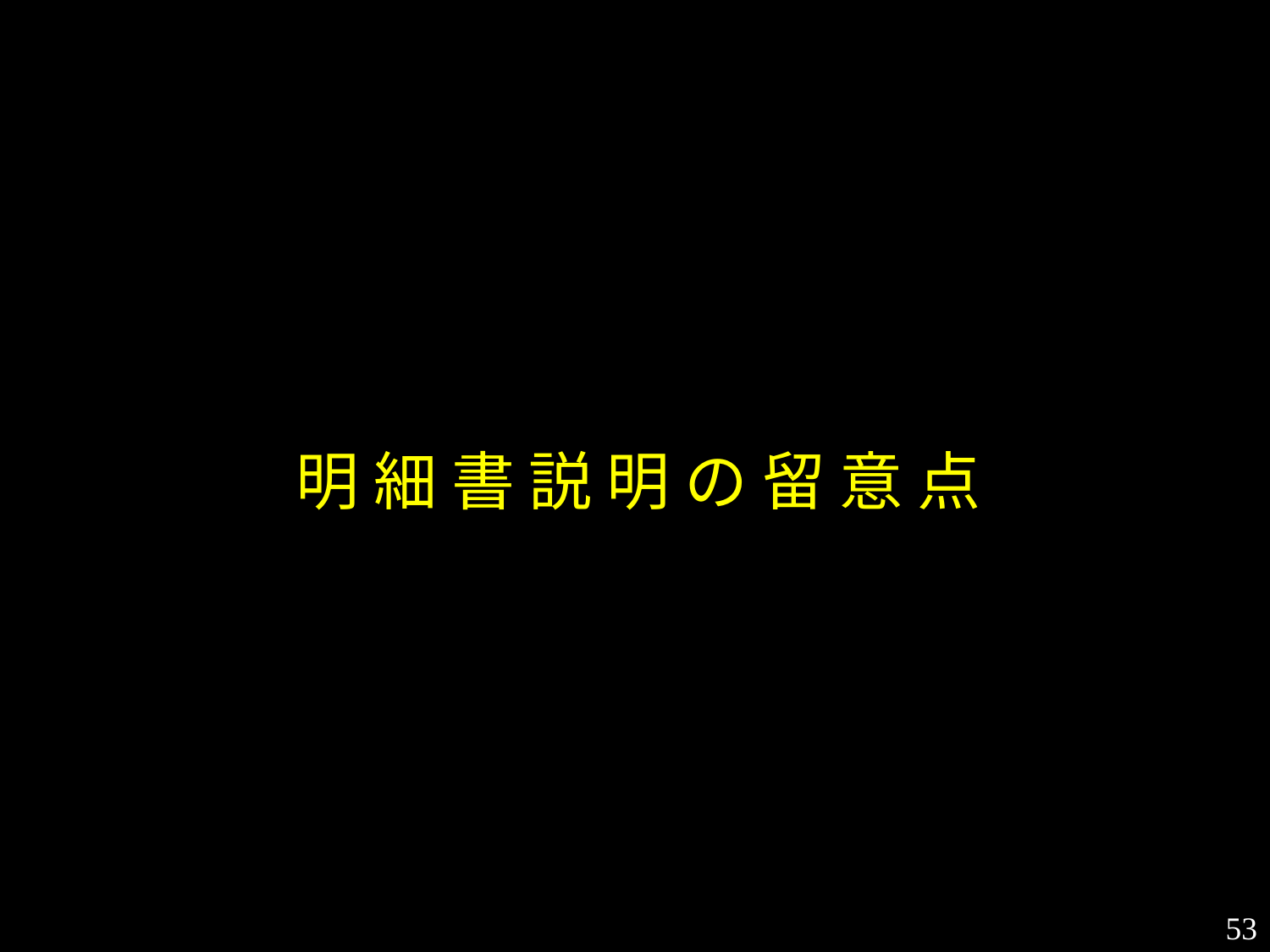

明 細 書 説 明 の 留 意 点
53